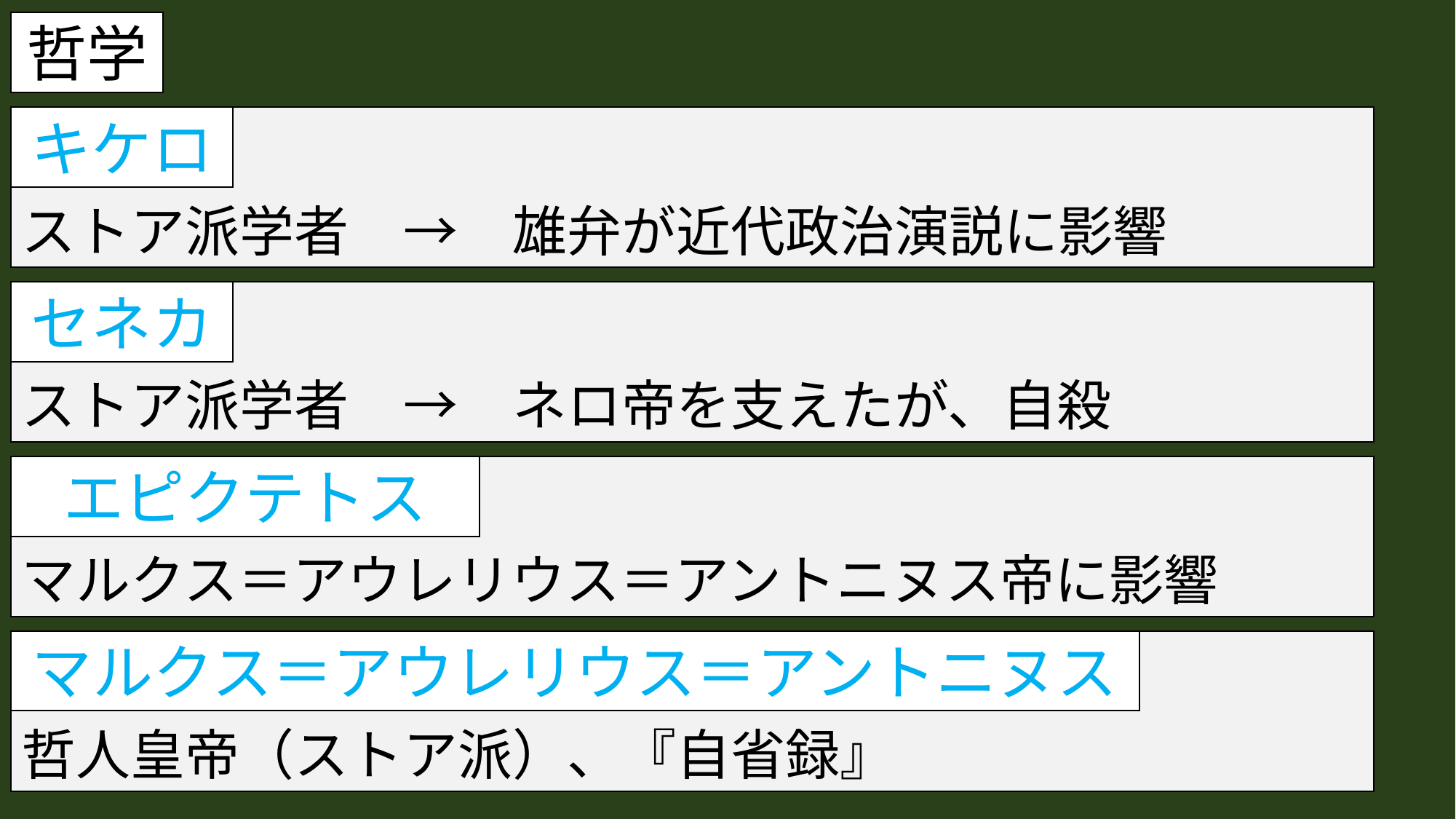

哲学
キケロ
ストア派学者　→　雄弁が近代政治演説に影響
ストア派学者　→　ネロ帝を支えたが、自殺
セネカ
マルクス＝アウレリウス＝アントニヌス帝に影響
エピクテトス
マルクス＝アウレリウス＝アントニヌス
哲人皇帝（ストア派）、『自省録』